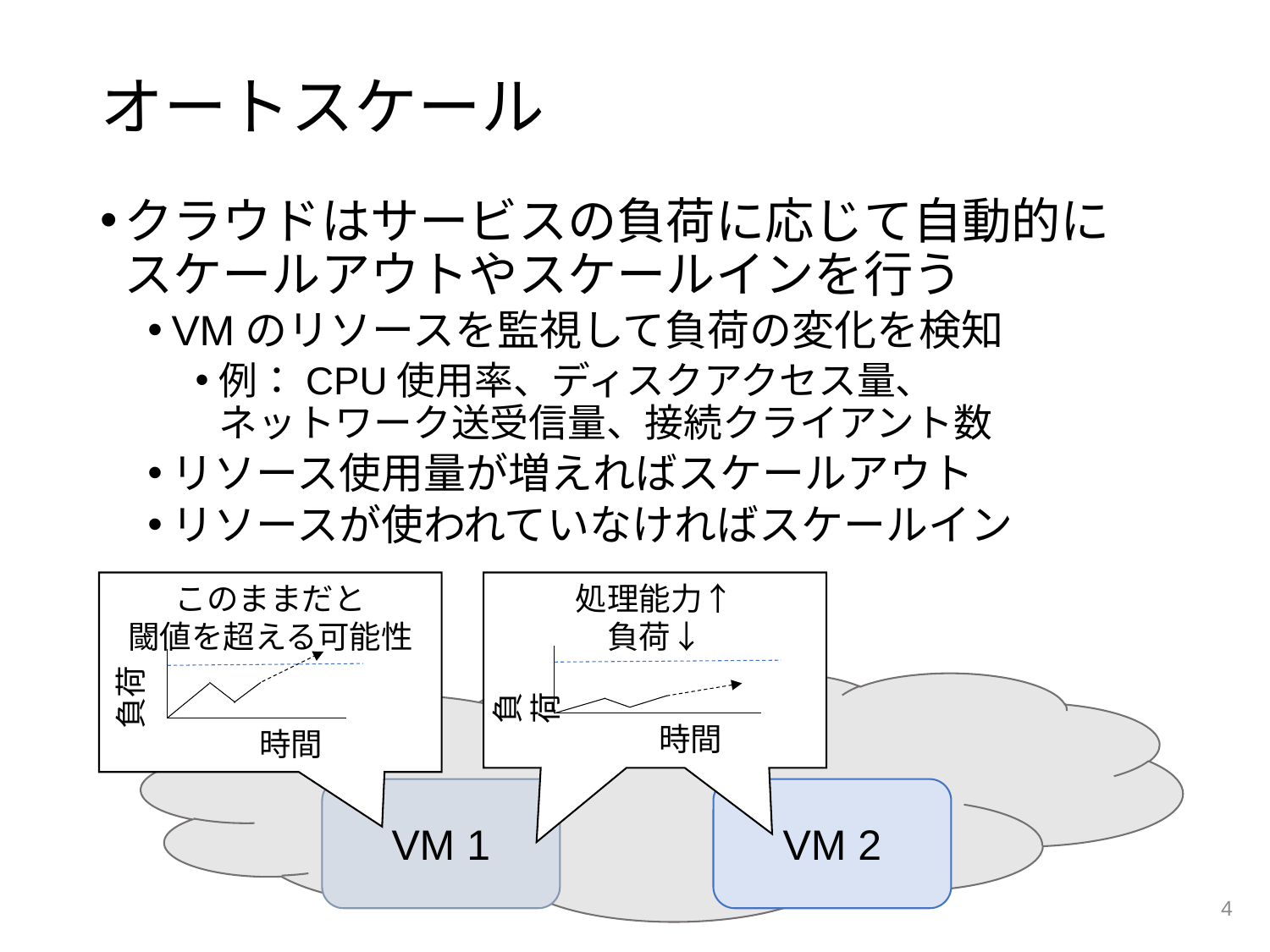

# オートスケール
クラウドはサービスの負荷に応じて自動的に
スケールアウトやスケールインを行う
VMのリソースを監視して負荷の変化を検知
例：CPU使用率、ディスクアクセス量、
ネットワーク送受信量、接続クライアント数
リソース使用量が増えればスケールアウト
リソースが使われていなければスケールイン

このままだと
閾値を超える可能性
負荷
時間
処理能力↑
負荷↓
負荷
時間

VM 1
VM 2
4